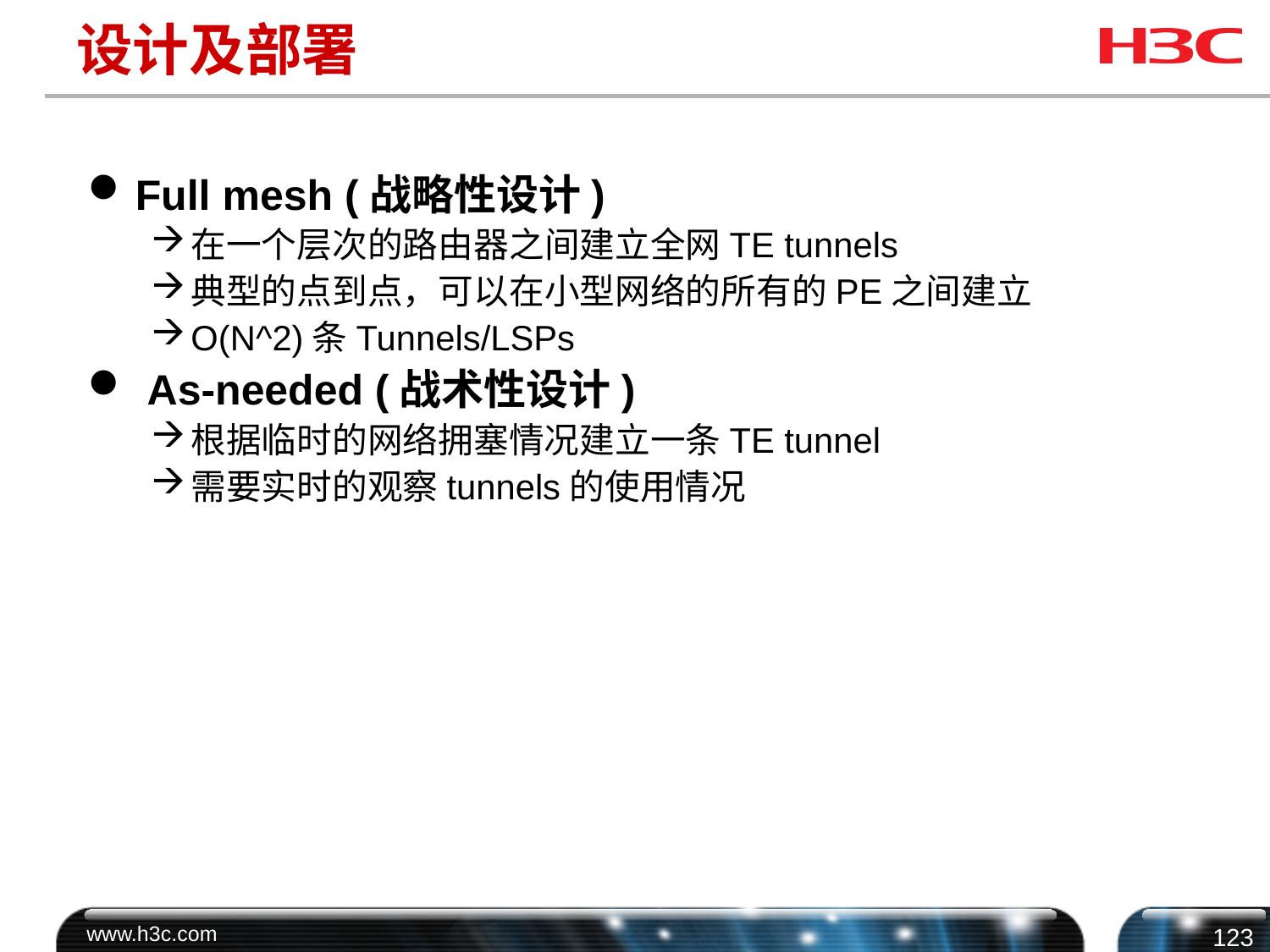

# 设计及部署
Full mesh (战略性设计)
在一个层次的路由器之间建立全网TE tunnels
典型的点到点，可以在小型网络的所有的PE之间建立
O(N^2)条Tunnels/LSPs
 As-needed (战术性设计)
根据临时的网络拥塞情况建立一条TE tunnel
需要实时的观察tunnels的使用情况